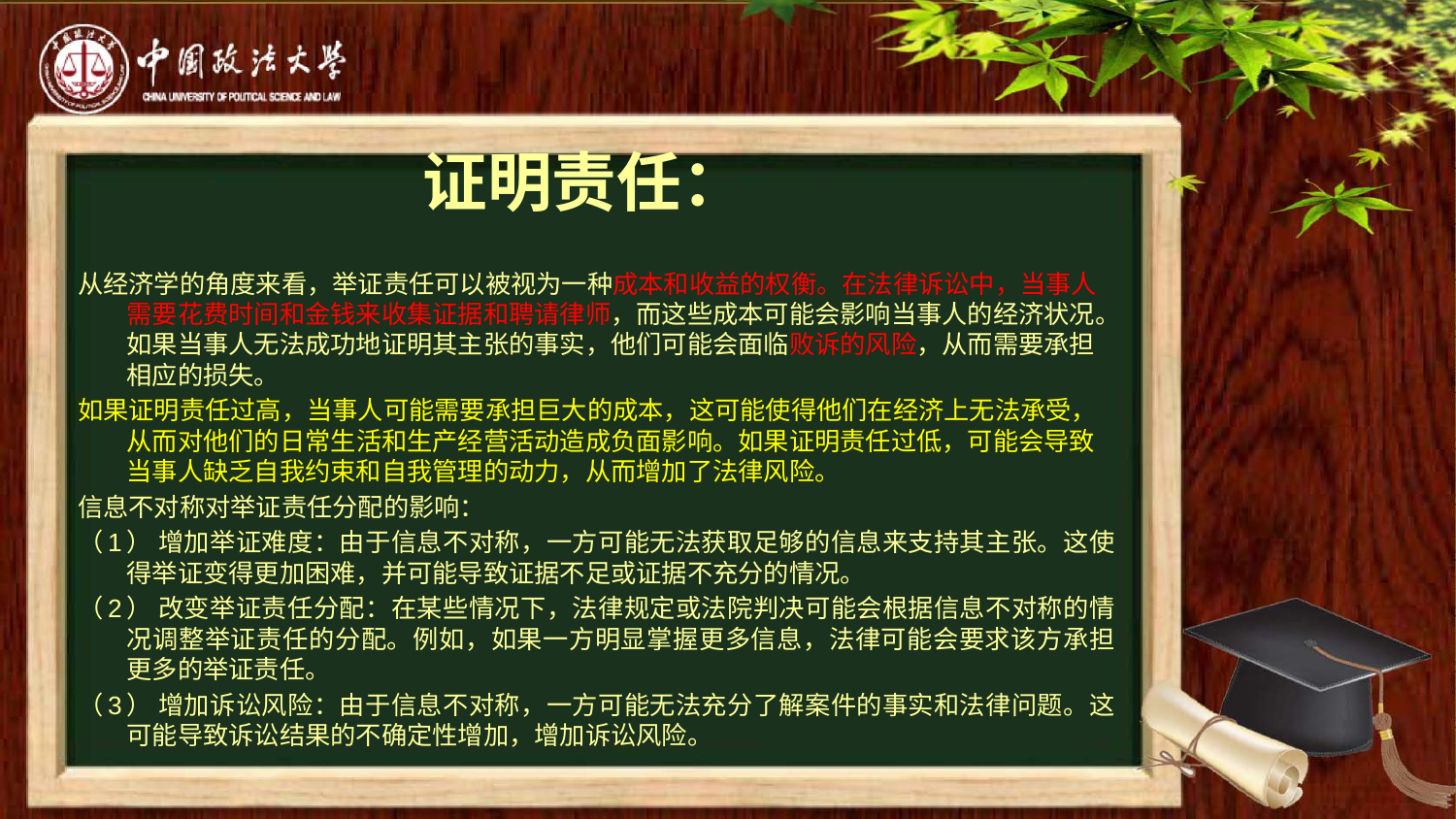

# 证明责任：
从经济学的角度来看，举证责任可以被视为一种成本和收益的权衡。在法律诉讼中，当事人需要花费时间和金钱来收集证据和聘请律师，而这些成本可能会影响当事人的经济状况。如果当事人无法成功地证明其主张的事实，他们可能会面临败诉的风险，从而需要承担相应的损失。
如果证明责任过高，当事人可能需要承担巨大的成本，这可能使得他们在经济上无法承受，从而对他们的日常生活和生产经营活动造成负面影响。如果证明责任过低，可能会导致当事人缺乏自我约束和自我管理的动力，从而增加了法律风险。
信息不对称对举证责任分配的影响：
（1） 增加举证难度：由于信息不对称，一方可能无法获取足够的信息来支持其主张。这使得举证变得更加困难，并可能导致证据不足或证据不充分的情况。
（2） 改变举证责任分配：在某些情况下，法律规定或法院判决可能会根据信息不对称的情况调整举证责任的分配。例如，如果一方明显掌握更多信息，法律可能会要求该方承担更多的举证责任。
（3） 增加诉讼风险：由于信息不对称，一方可能无法充分了解案件的事实和法律问题。这可能导致诉讼结果的不确定性增加，增加诉讼风险。